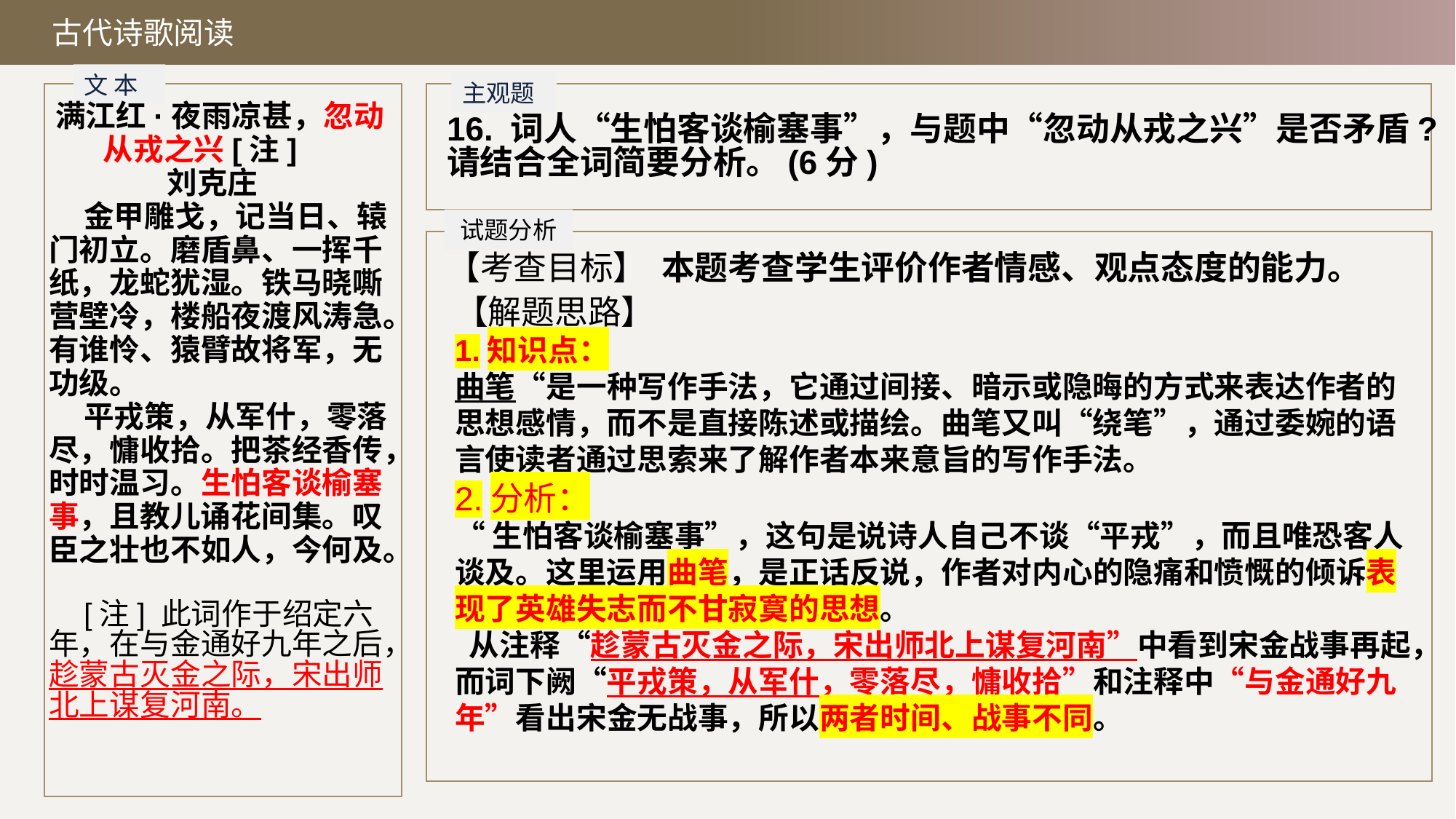

古代诗歌阅读
文 本
主观题

 满江红·夜雨凉甚，忽动从戎之兴[注]
刘克庄
金甲雕戈，记当日、辕门初立。磨盾鼻、一挥千纸，龙蛇犹湿。铁马晓嘶营壁冷，楼船夜渡风涛急。有谁怜、猿臂故将军，无功级。
平戎策，从军什，零落尽，慵收拾。把茶经香传，时时温习。生怕客谈榆塞事，且教儿诵花间集。叹臣之壮也不如人，今何及。

[注] 此词作于绍定六年，在与金通好九年之后，趁蒙古灭金之际，宋出师北上谋复河南。
16. 词人“生怕客谈榆塞事”，与题中“忽动从戎之兴”是否矛盾?请结合全词简要分析。(6分)
试题分析

【考查目标】  本题考查学生评价作者情感、观点态度的能力。
【解题思路】
1.知识点：
曲笔“是一种写作手法，它通过间接、暗示或隐晦的方式来表达作者的思想感情，而不是直接陈述或描绘。曲笔又叫“‌绕笔”，通过委婉的语言使读者通过思索来了解作者本来意旨的写作手法。
2.分析：
“生怕客谈榆塞事”，这句是说诗人自己不谈“平戎”，而且唯恐客人谈及。这里运用曲笔，是正话反说，作者对内心的隐痛和愤慨的倾诉表现了英雄失志而不甘寂寞的思想。
 从注释“趁蒙古灭金之际，宋出师北上谋复河南”中看到宋金战事再起，而词下阙“平戎策，从军什，零落尽，慵收拾”和注释中“与金通好九年”看出宋金无战事，所以两者时间、战事不同。